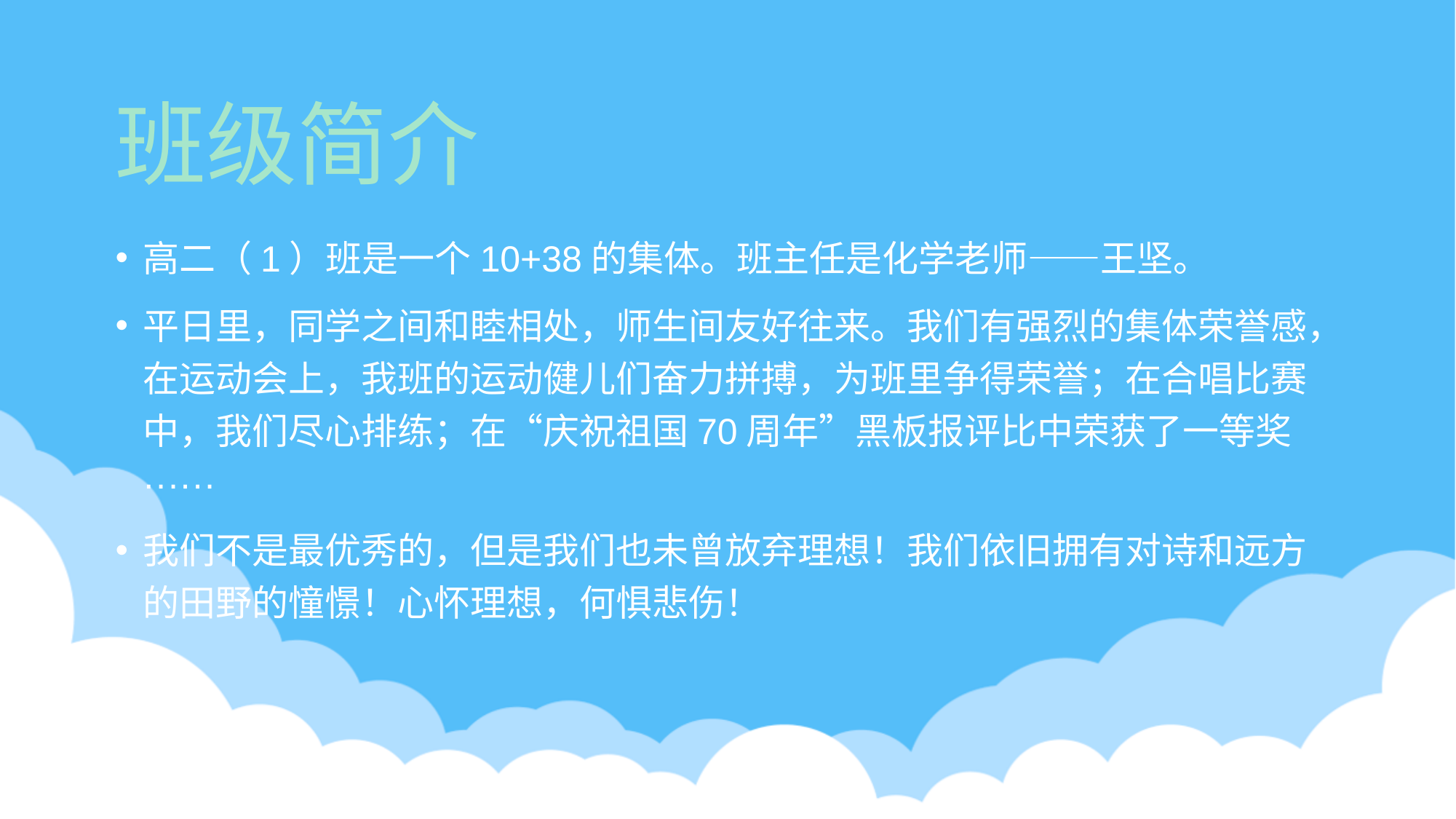

# 班级简介
高二（1）班是一个10+38的集体。班主任是化学老师——王坚。
平日里，同学之间和睦相处，师生间友好往来。我们有强烈的集体荣誉感，在运动会上，我班的运动健儿们奋力拼搏，为班里争得荣誉；在合唱比赛中，我们尽心排练；在“庆祝祖国70周年”黑板报评比中荣获了一等奖······
我们不是最优秀的，但是我们也未曾放弃理想！我们依旧拥有对诗和远方的田野的憧憬！心怀理想，何惧悲伤！